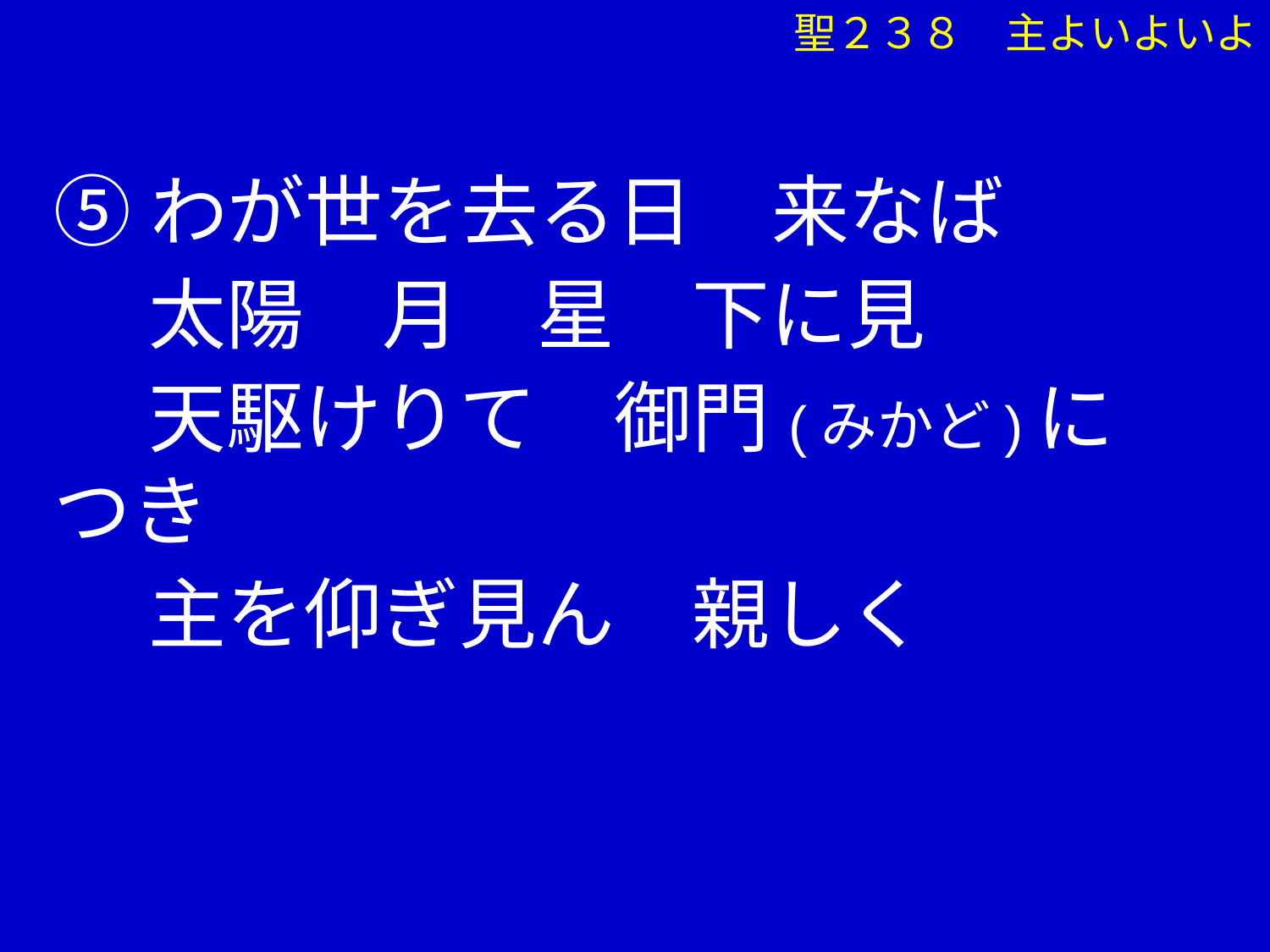

聖２３８　主よいよいよ
⑤わが世を去る日　来なば
　 太陽　月　星　下に見
　 天駆けりて　御門(みかど)につき
　 主を仰ぎ見ん　親しく